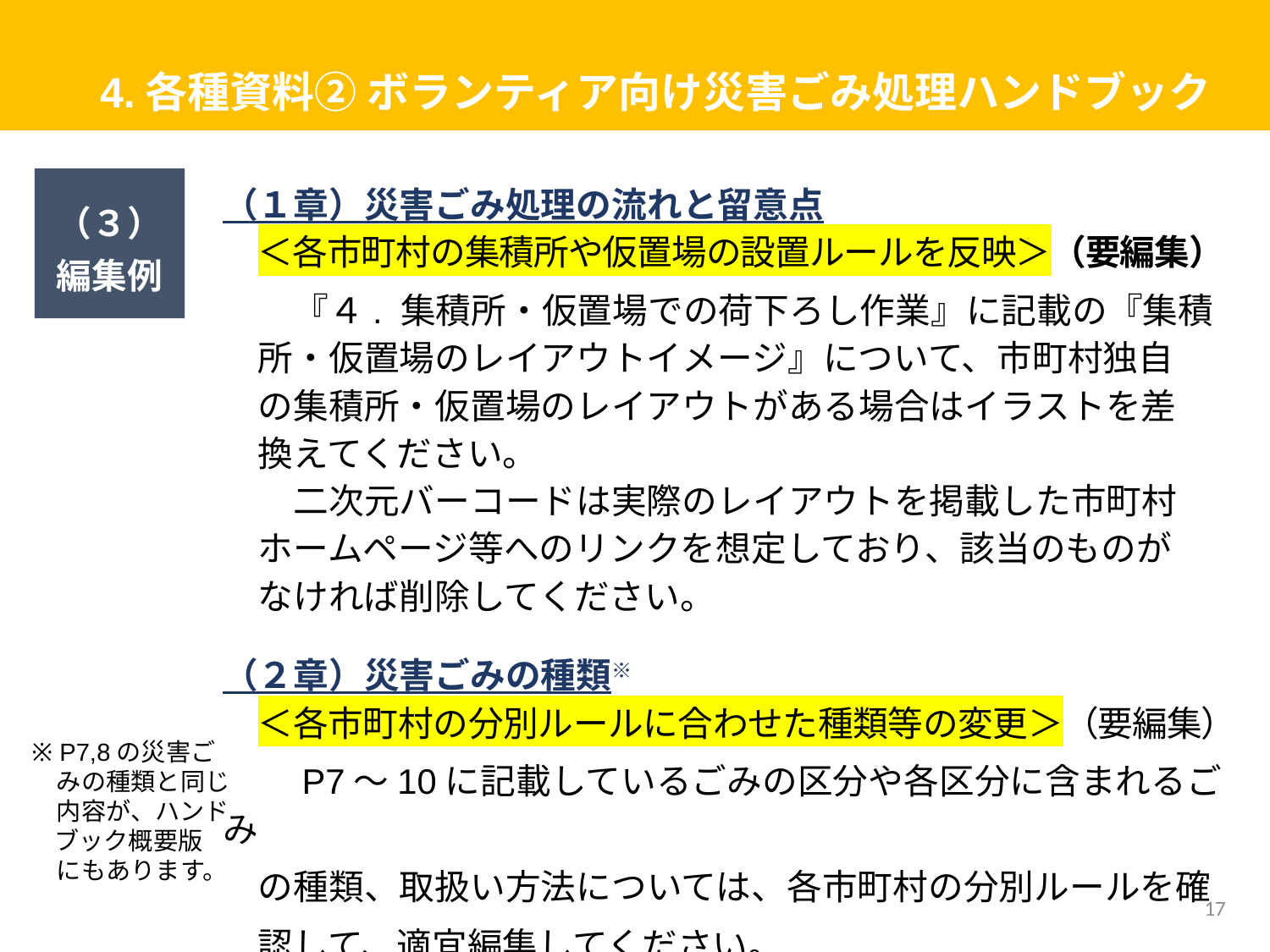

# 4.各種資料② ボランティア向け災害ごみ処理ハンドブック
（３）
編集例
（１章）災害ごみ処理の流れと留意点
　＜各市町村の集積所や仮置場の設置ルールを反映＞（要編集）
　　『４. 集積所・仮置場での荷下ろし作業』に記載の『集積
　所・仮置場のレイアウトイメージ』について、市町村独自
　の集積所・仮置場のレイアウトがある場合はイラストを差
　換えてください。
　　二次元バーコードは実際のレイアウトを掲載した市町村
　ホームページ等へのリンクを想定しており、該当のものが
　なければ削除してください。
（２章）災害ごみの種類※
　＜各市町村の分別ルールに合わせた種類等の変更＞（要編集）
　　P7～10に記載しているごみの区分や各区分に含まれるごみ
　の種類、取扱い方法については、各市町村の分別ルールを確
　認して、適宜編集してください。

※ P7,8の災害ご
　みの種類と同じ
　内容が、ハンド
   ブック概要版
　にもあります。
17